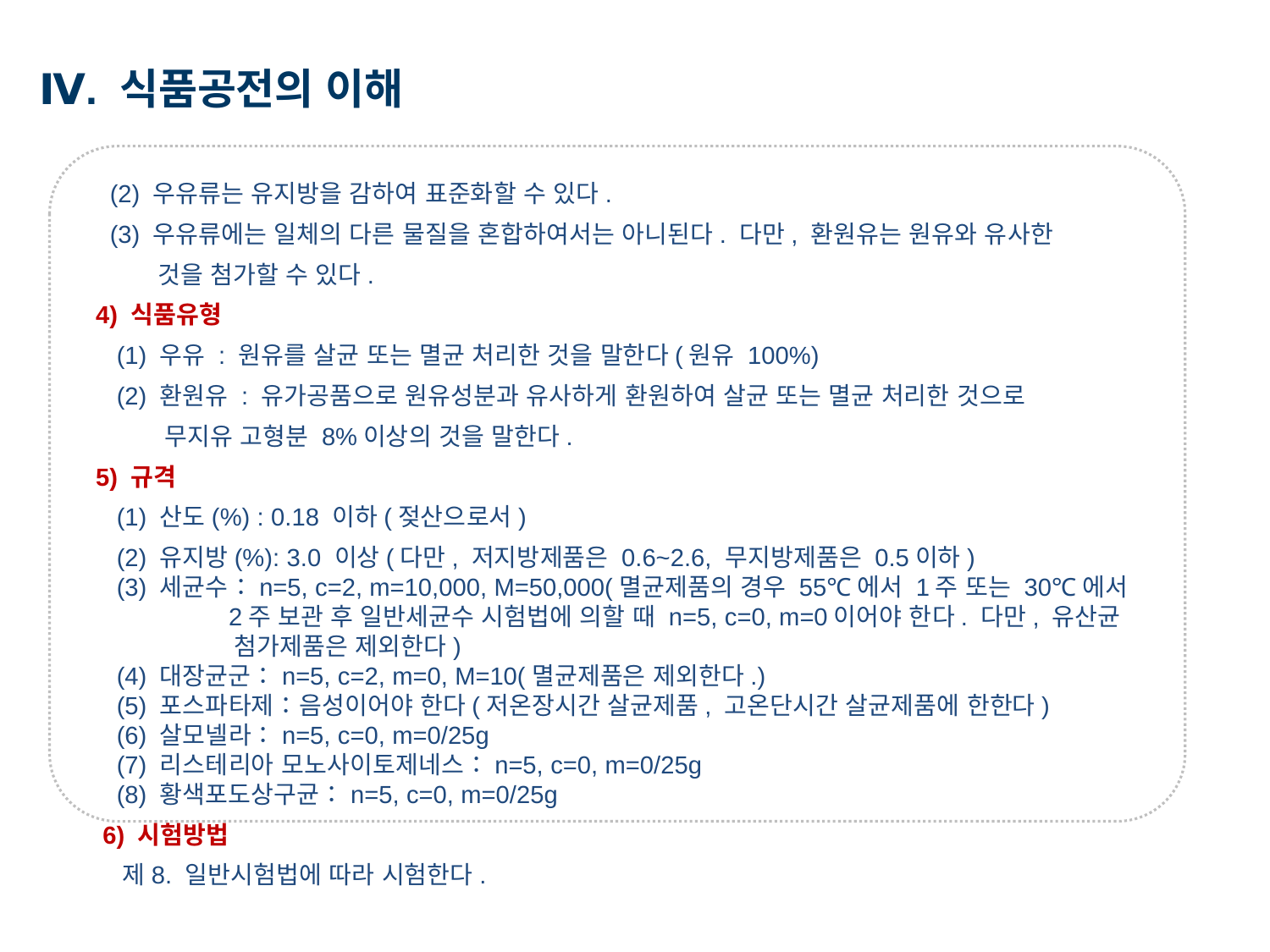

Ⅳ. 식품공전의 이해
    (2) 우유류는 유지방을 감하여 표준화할 수 있다.
    (3) 우유류에는 일체의 다른 물질을 혼합하여서는 아니된다. 다만, 환원유는 원유와 유사한
          것을 첨가할 수 있다.
  4) 식품유형
     (1) 우유 : 원유를 살균 또는 멸균 처리한 것을 말한다(원유 100%)
     (2) 환원유 : 유가공품으로 원유성분과 유사하게 환원하여 살균 또는 멸균 처리한 것으로
           무지유 고형분 8%이상의 것을 말한다.
  5) 규격
     (1) 산도(%) : 0.18 이하(젖산으로서)
     (2) 유지방(%): 3.0 이상(다만, 저지방제품은 0.6~2.6, 무지방제품은 0.5이하)
     (3) 세균수∶n=5, c=2, m=10,000, M=50,000(멸균제품의 경우 55℃에서 1주 또는 30℃에서
                     2주 보관 후 일반세균수 시험법에 의할 때 n=5, c=0, m=0이어야 한다. 다만, 유산균
                     첨가제품은 제외한다)
     (4) 대장균군∶n=5, c=2, m=0, M=10(멸균제품은 제외한다.)
     (5) 포스파타제∶음성이어야 한다(저온장시간 살균제품, 고온단시간 살균제품에 한한다)
     (6) 살모넬라∶n=5, c=0, m=0/25g
     (7) 리스테리아 모노사이토제네스∶n=5, c=0, m=0/25g
     (8) 황색포도상구균∶n=5, c=0, m=0/25g
   6) 시험방법
     제8. 일반시험법에 따라 시험한다.